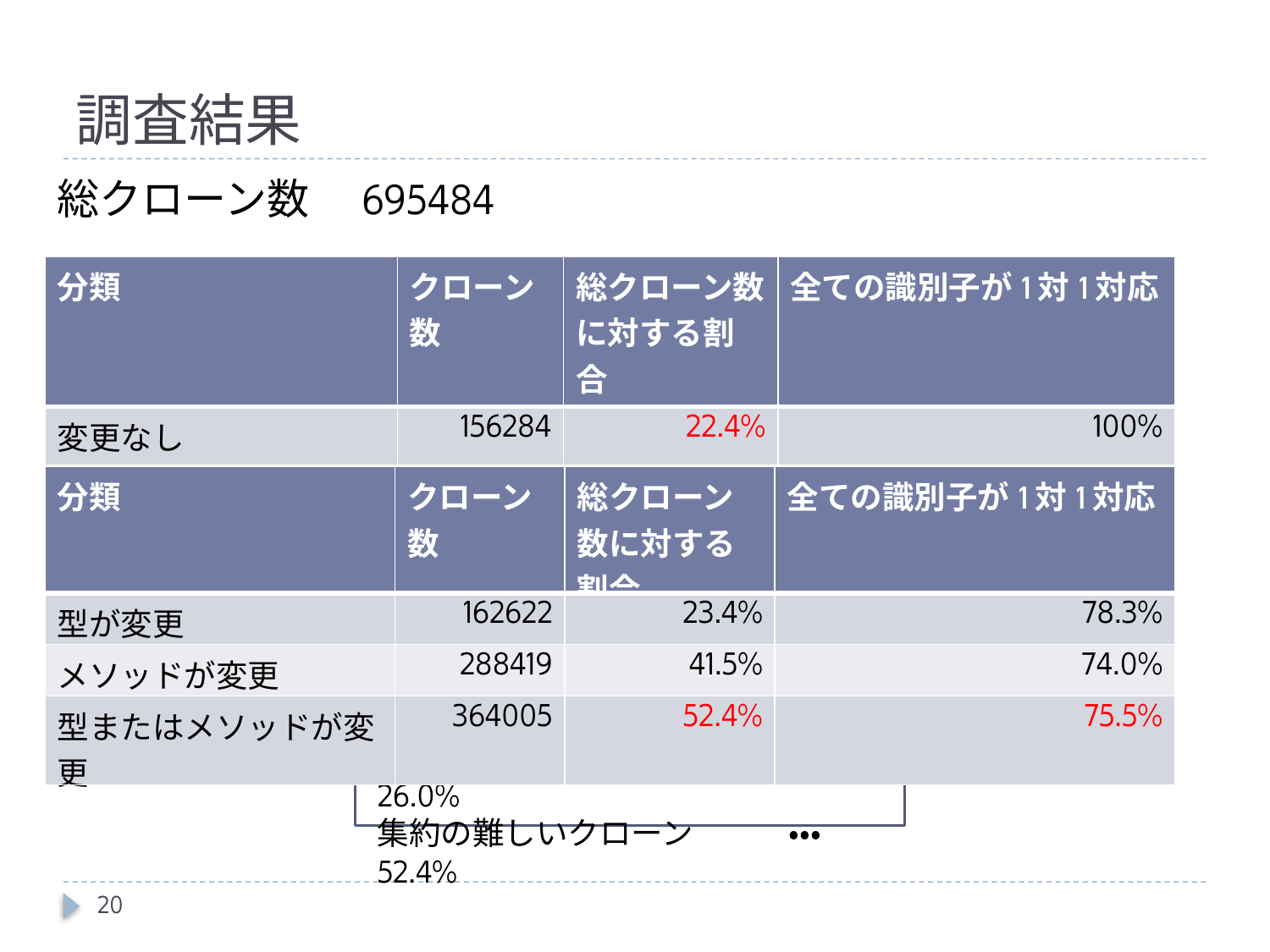

# 調査結果
総クローン数　695484
| 分類 | クローン数 | 総クローン数に対する割合 | 全ての識別子が1対1対応 |
| --- | --- | --- | --- |
| 変更なし | 156284 | 22.4% | 100% |
| 変数のみ変更 | 27634 | 4.0% | 91.2% |
| 分類 | クローン数 | 総クローン数に対する割合 | 全ての識別子が1対1対応 |
| --- | --- | --- | --- |
| 型が変更 | 162622 | 23.4% | 78.3% |
| メソッドが変更 | 288419 | 41.5% | 74.0% |
| 型またはメソッドが変更 | 364005 | 52.4% | 75.5% |

集約の期待できるクローン・・・　26.0%
集約の難しいクローン　　　・・・　52.4%
20